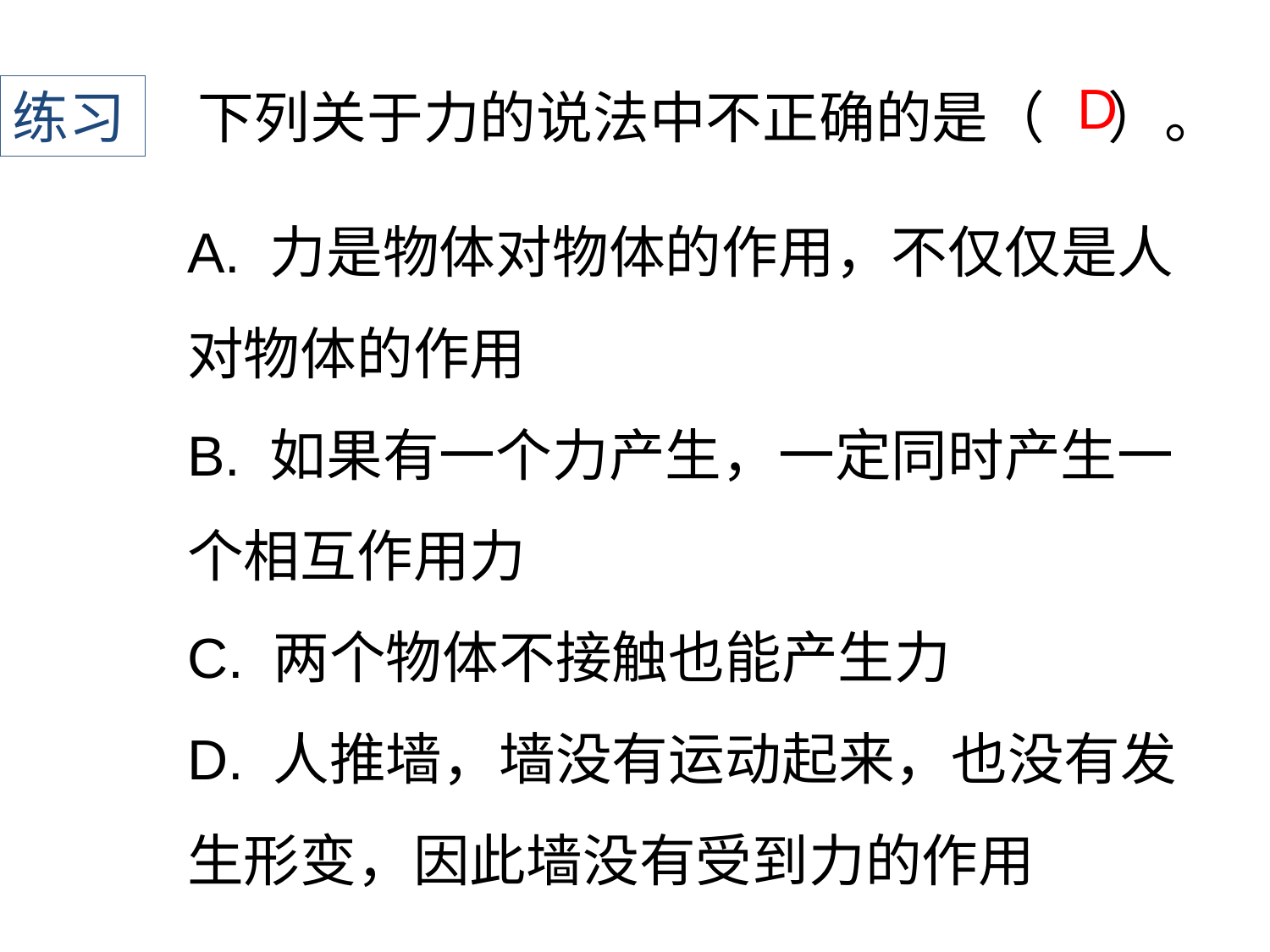

D
练习
下列关于力的说法中不正确的是（     ）。
A. 力是物体对物体的作用，不仅仅是人对物体的作用
B. 如果有一个力产生，一定同时产生一个相互作用力
﻿C. 两个物体不接触也能产生力
﻿D. 人推墙，墙没有运动起来，也没有发生形变，因此墙没有受到力的作用